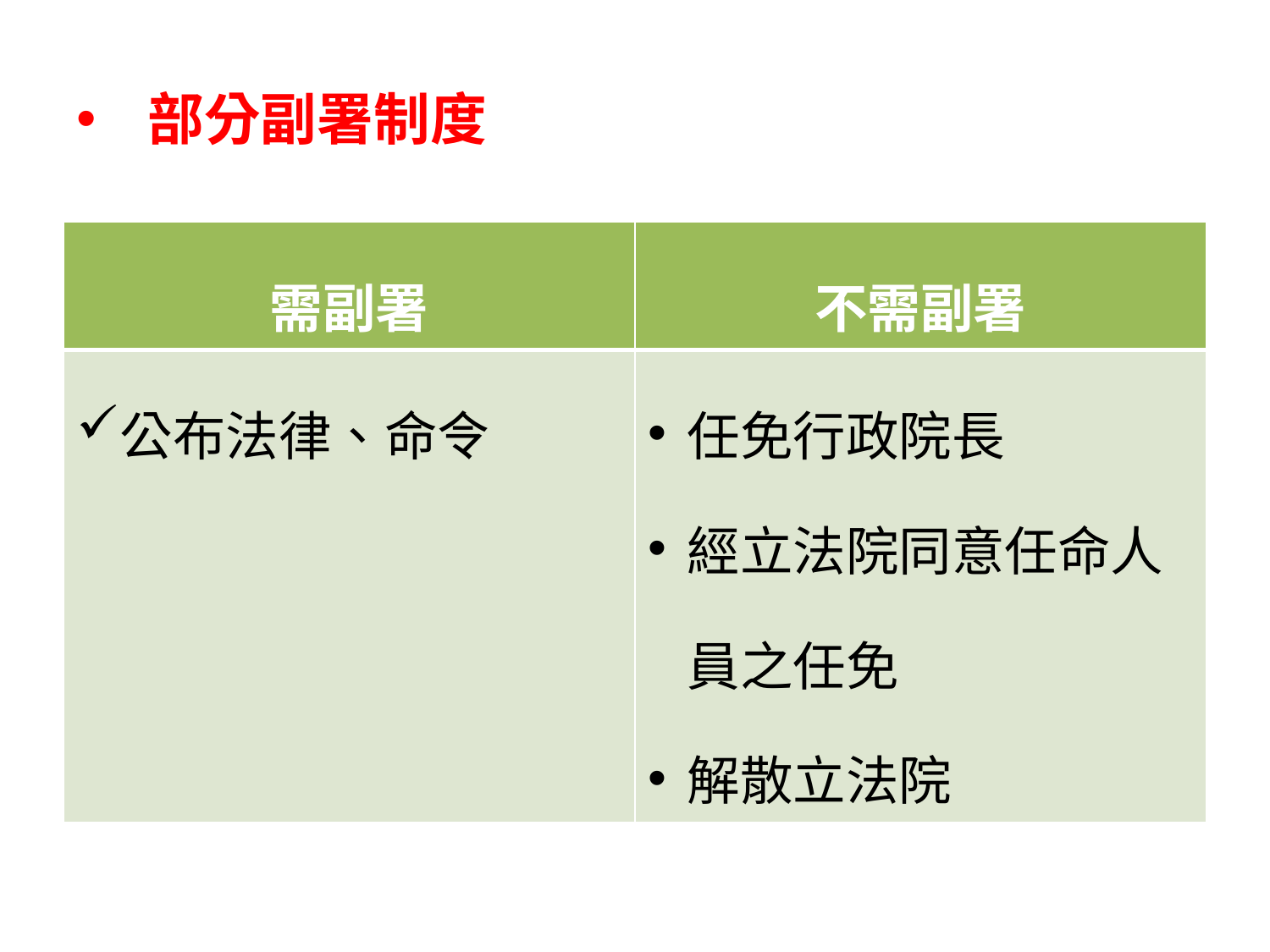

# 部分副署制度
| 需副署 | 不需副署 |
| --- | --- |
| 公布法律、命令 | 任免行政院長 經立法院同意任命人員之任免 解散立法院 |